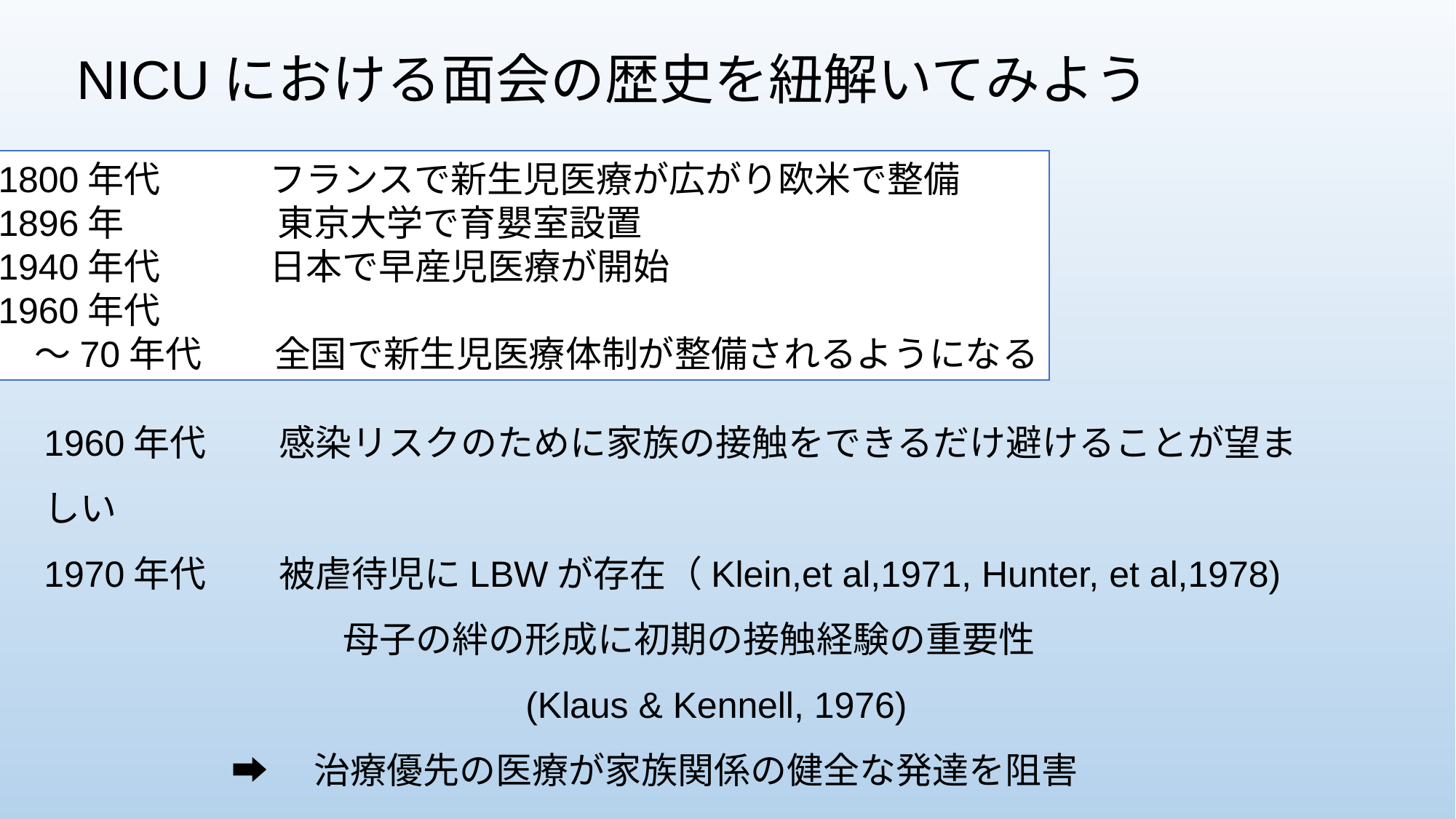

# NICUにおける面会の歴史を紐解いてみよう
1800年代　　　フランスで新生児医療が広がり欧米で整備
1896年　　　 　東京大学で育嬰室設置
1940年代　　　日本で早産児医療が開始
1960年代
　～70年代　　全国で新生児医療体制が整備されるようになる
1960年代　　感染リスクのために家族の接触をできるだけ避けることが望ましい
1970年代　　被虐待児にLBWが存在（Klein,et al,1971, Hunter, et al,1978)
　　　　　　　　 母子の絆の形成に初期の接触経験の重要性
　　　　　　　　　　　　　(Klaus & Kennell, 1976)
                       ➡　治療優先の医療が家族関係の健全な発達を阻害
　　　　　　　  日本においてもNICUで家族の入室面会が導入されるようになる